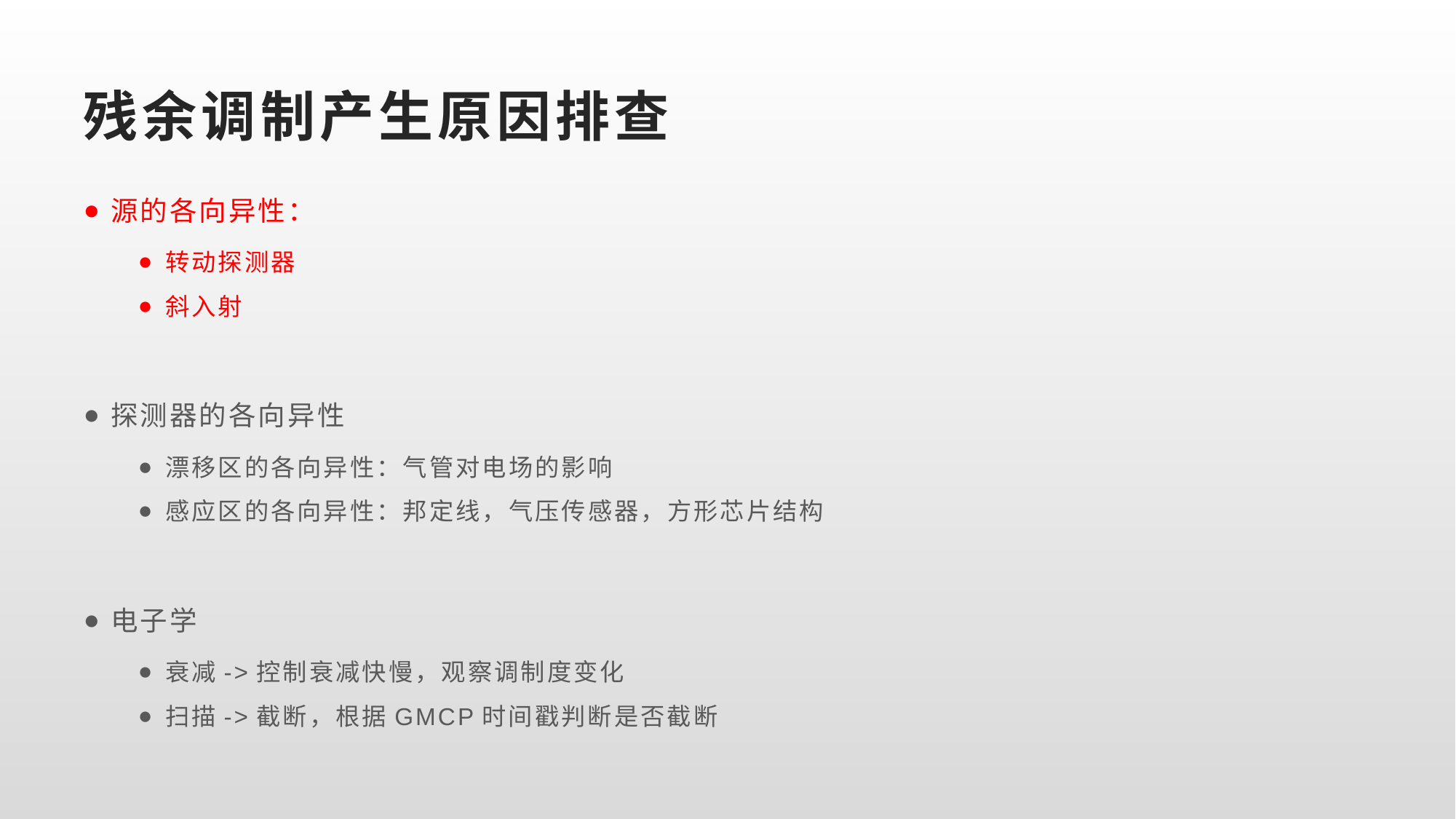

# 残余调制产生原因排查
源的各向异性：
转动探测器
斜入射

探测器的各向异性
漂移区的各向异性：气管对电场的影响
感应区的各向异性：邦定线，气压传感器，方形芯片结构

电子学
衰减->控制衰减快慢，观察调制度变化
扫描->截断，根据GMCP时间戳判断是否截断